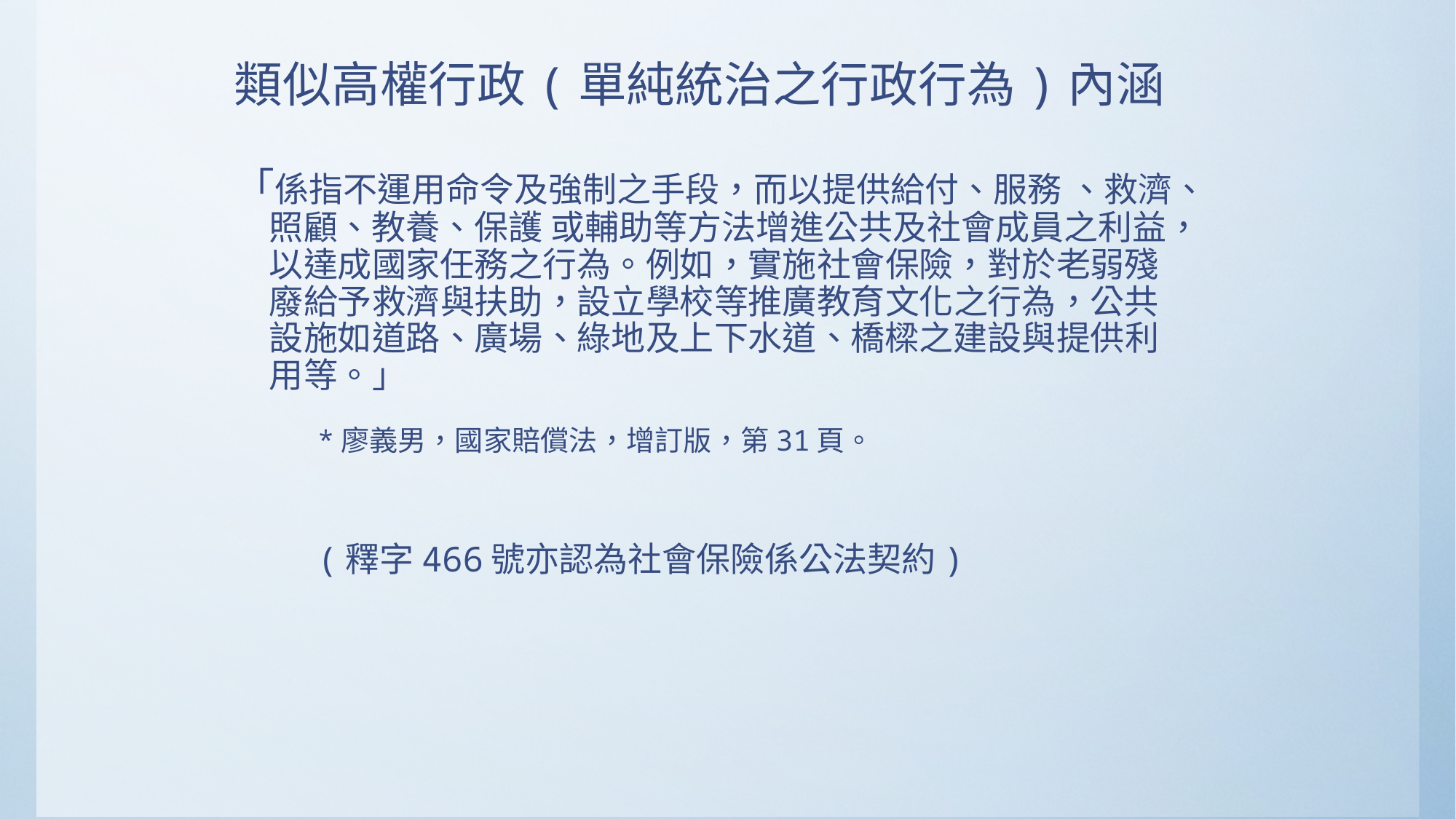

# 類似高權行政(單純統治之行政行為)內涵
「係指不運用命令及強制之手段，而以提供給付、服務 、救濟、照顧、教養、保護 或輔助等方法增進公共及社會成員之利益，以達成國家任務之行為。例如，實施社會保險，對於老弱殘廢給予救濟與扶助，設立學校等推廣教育文化之行為，公共設施如道路、廣場、綠地及上下水道、橋樑之建設與提供利用等。」
    *廖義男，國家賠償法，增訂版，第31頁。

    (釋字466號亦認為社會保險係公法契約)